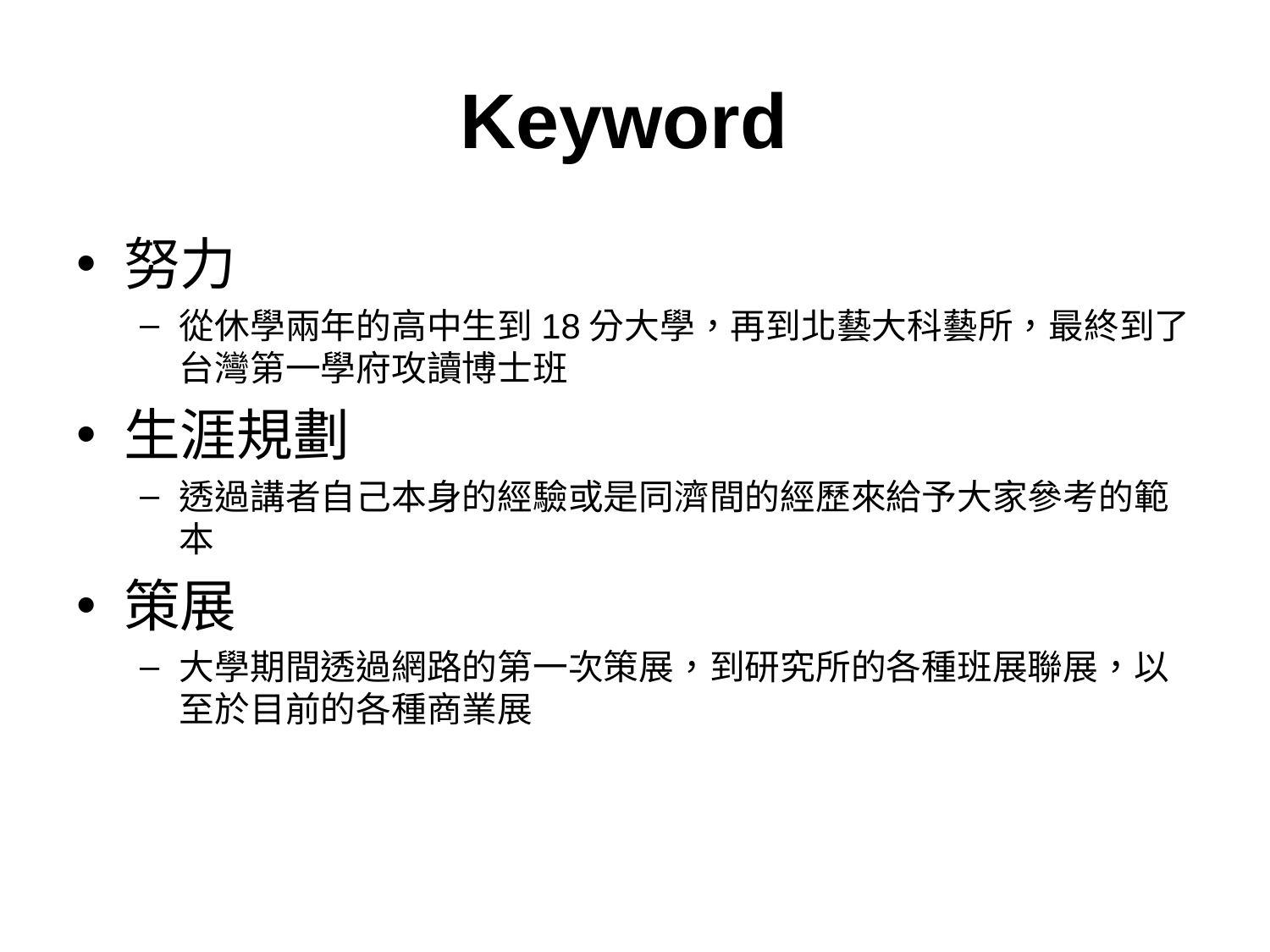

# Keyword
努力
從休學兩年的高中生到18分大學，再到北藝大科藝所，最終到了台灣第一學府攻讀博士班
生涯規劃
透過講者自己本身的經驗或是同濟間的經歷來給予大家參考的範本
策展
大學期間透過網路的第一次策展，到研究所的各種班展聯展，以至於目前的各種商業展